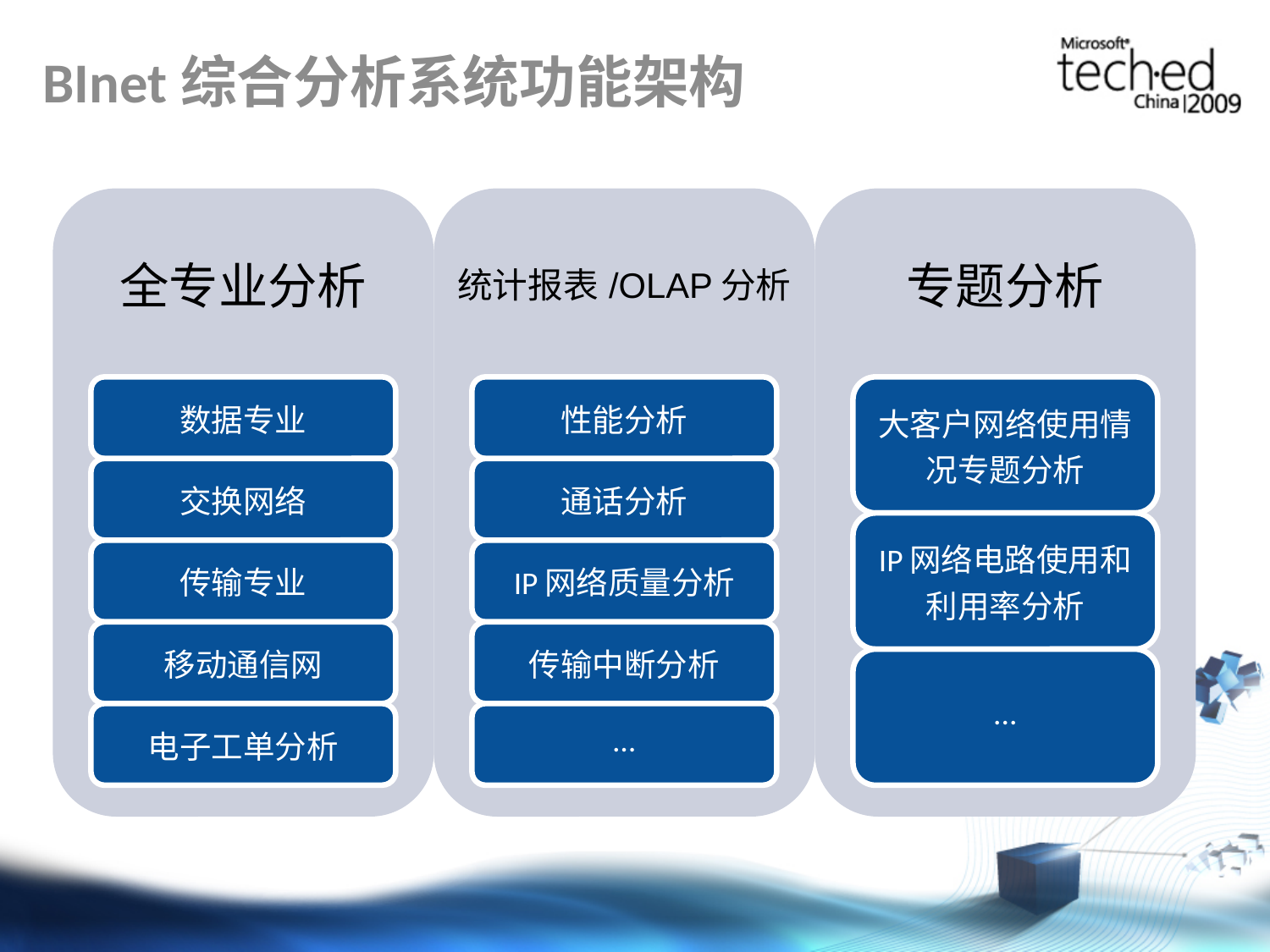

# BInet综合分析系统功能架构
全专业分析
数据专业
统计报表/OLAP分析
性能分析
专题分析
大客户网络使用情况专题分析
IP网络电路使用和利用率分析
交换网络
传输专业
移动通信网
通话分析
IP网络质量分析
传输中断分析
电子工单分析
…
...